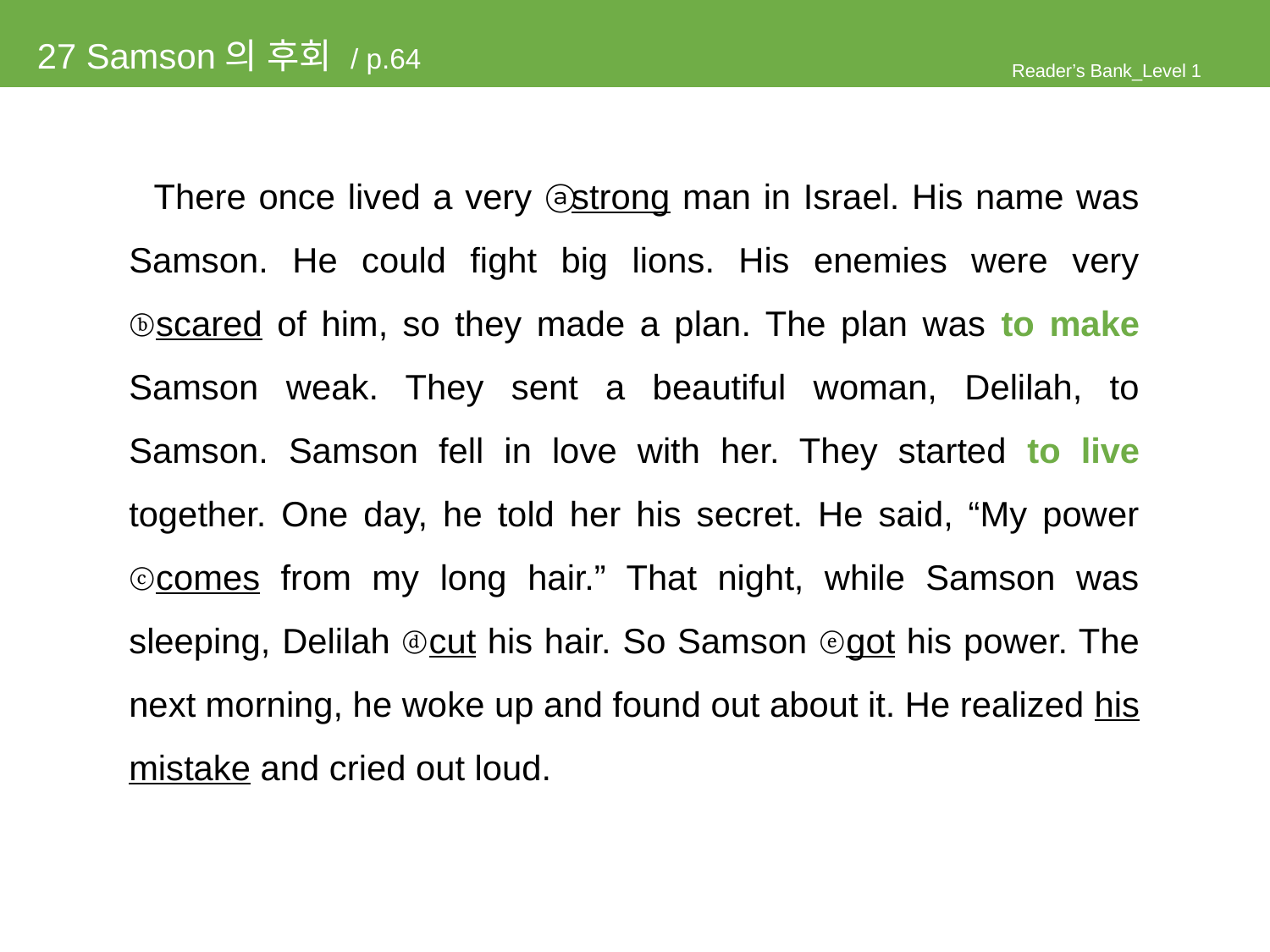

# 27 Samson의 후회 / p.64
Reader’s Bank_Level 1

  There once lived a very ⓐstrong man in Israel. His name was Samson. He could fight big lions. His enemies were very ⓑscared of him, so they made a plan. The plan was to make Samson weak. They sent a beautiful woman, Delilah, to Samson. Samson fell in love with her. They started to live together. One day, he told her his secret. He said, “My power ⓒcomes from my long hair.” That night, while Samson was sleeping, Delilah ⓓcut his hair. So Samson ⓔgot his power. The next morning, he woke up and found out about it. He realized his mistake and cried out loud.